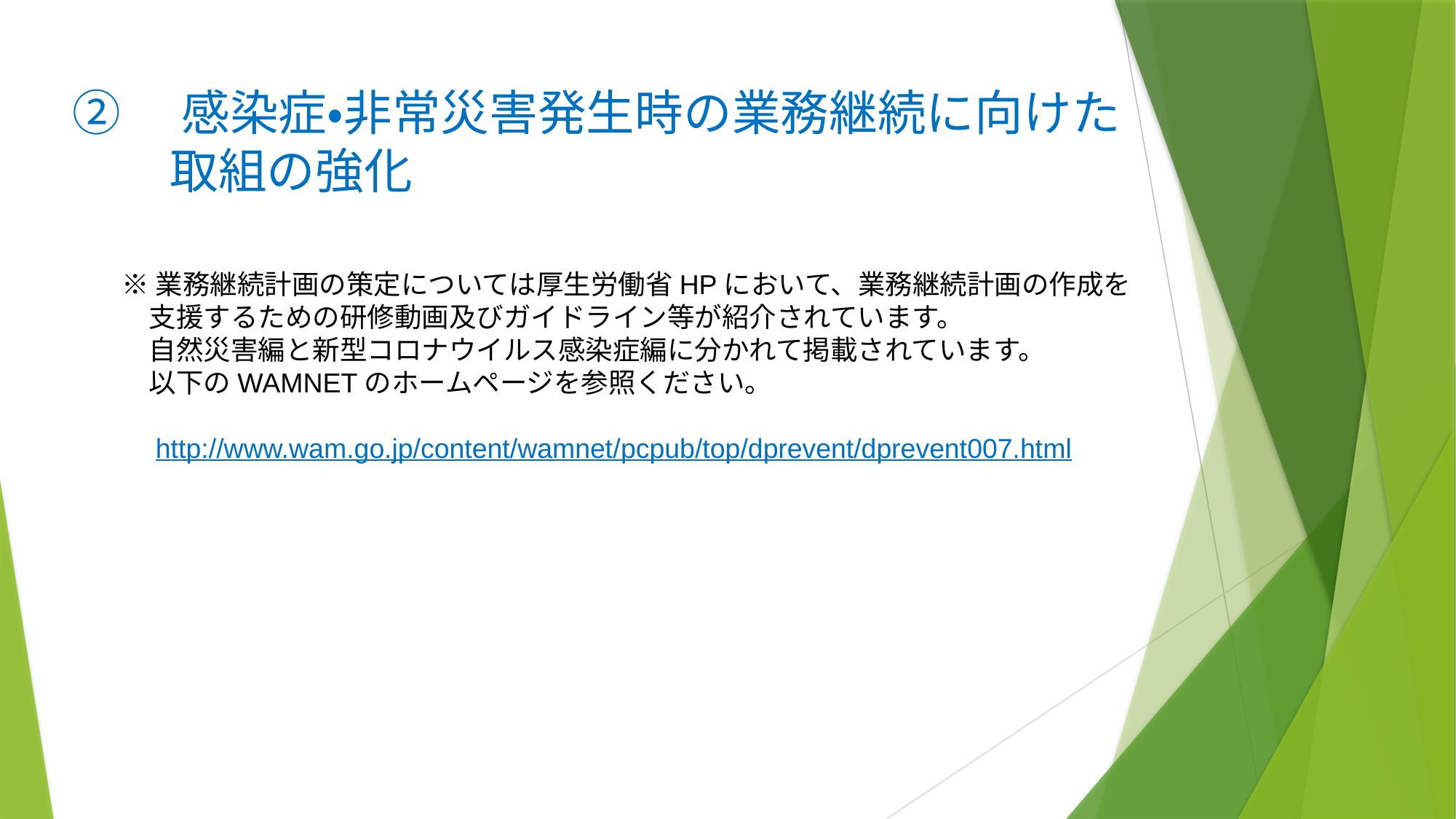

②　感染症・非常災害発生時の業務継続に向けた
　　取組の強化
※業務継続計画の策定については厚生労働省HPにおいて、業務継続計画の作成を
　支援するための研修動画及びガイドライン等が紹介されています。
　自然災害編と新型コロナウイルス感染症編に分かれて掲載されています。
　以下のWAMNETのホームページを参照ください。

　http://www.wam.go.jp/content/wamnet/pcpub/top/dprevent/dprevent007.html